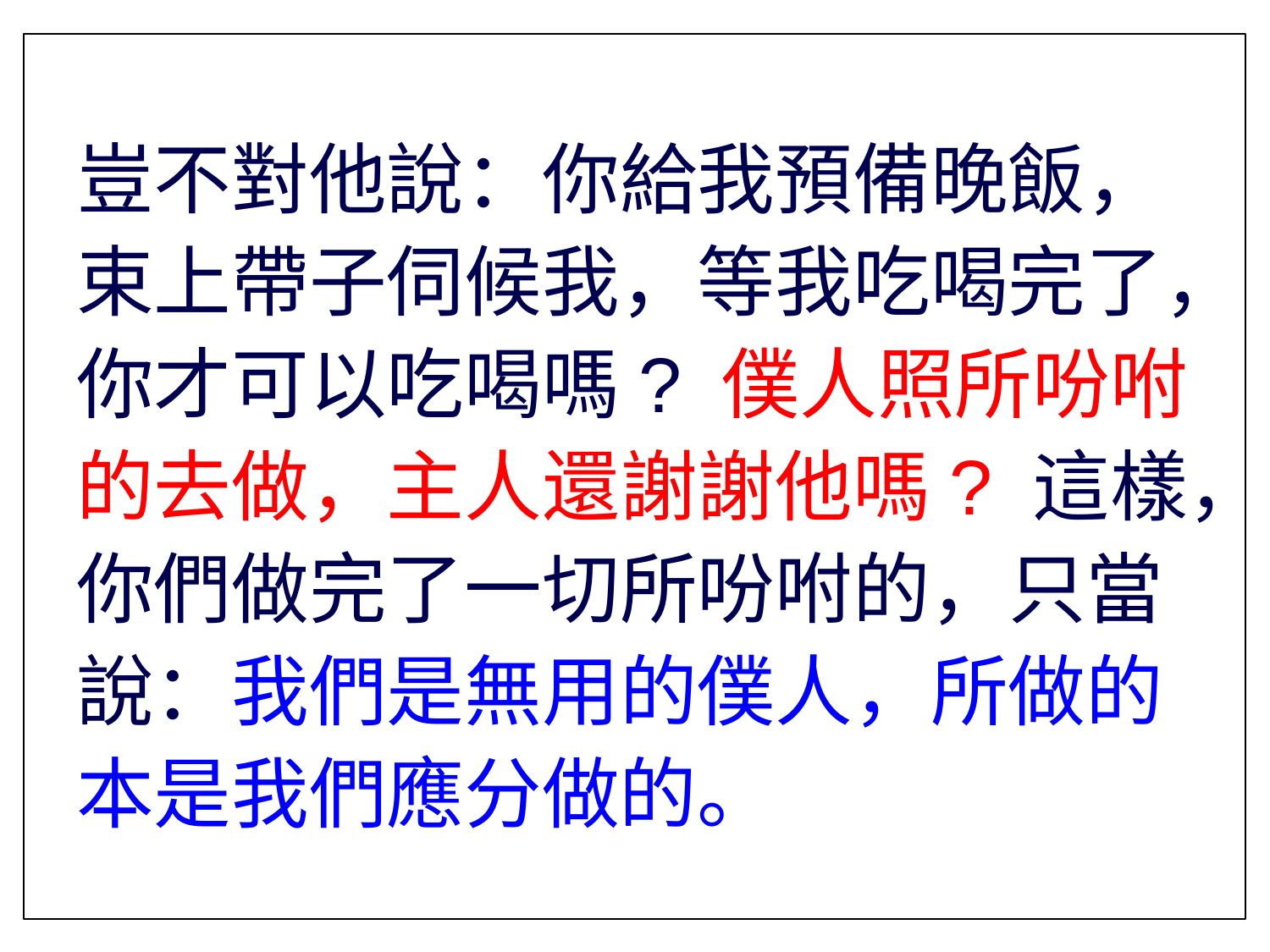

豈不對他說：你給我預備晚飯，束上帶子伺候我，等我吃喝完了，你才可以吃喝嗎? 僕人照所吩咐的去做，主人還謝謝他嗎? 這樣，你們做完了一切所吩咐的，只當說：我們是無用的僕人，所做的本是我們應分做的。